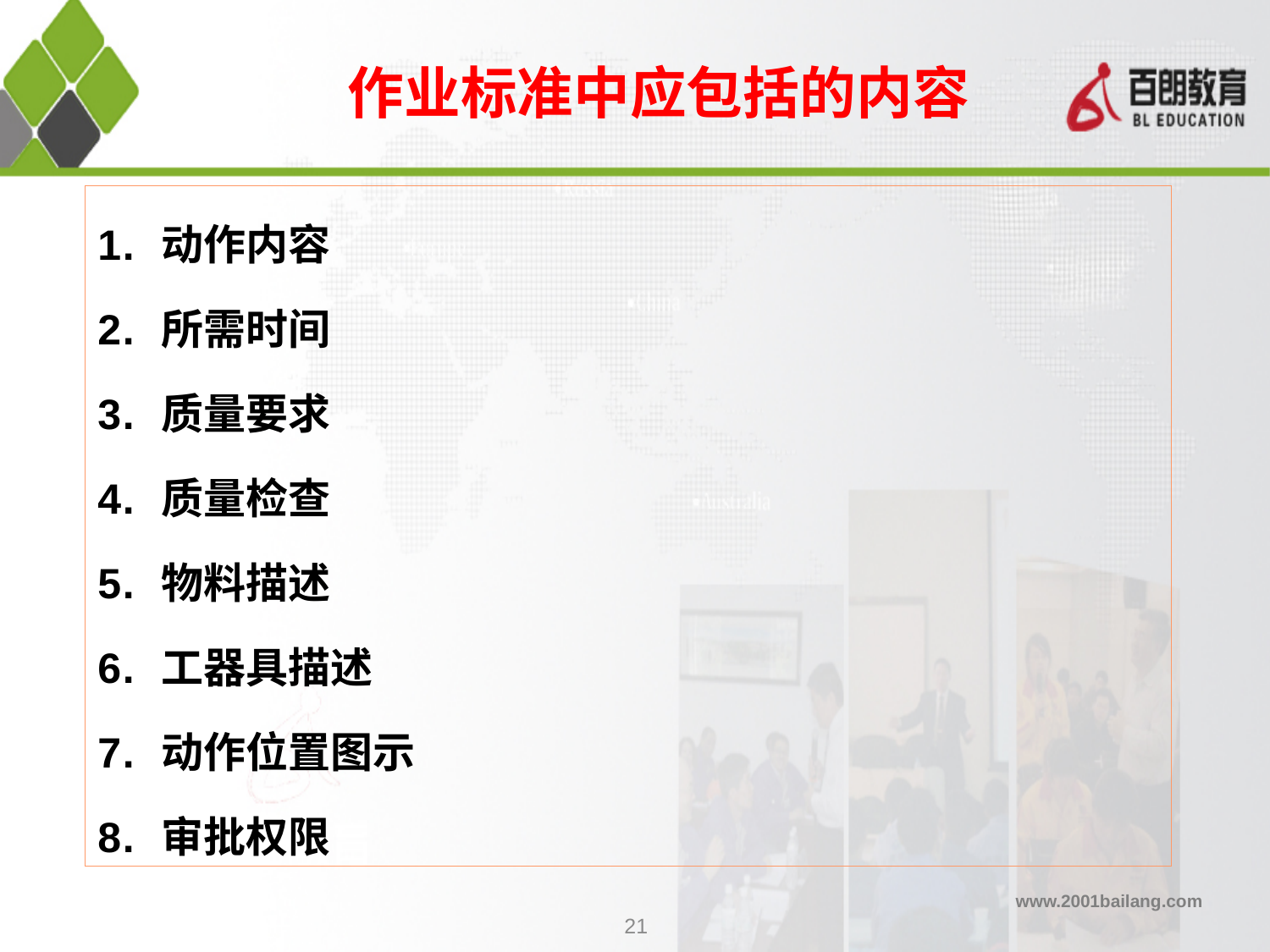

# 作业标准中应包括的内容
动作内容
所需时间
质量要求
质量检查
物料描述
工器具描述
动作位置图示
审批权限
21